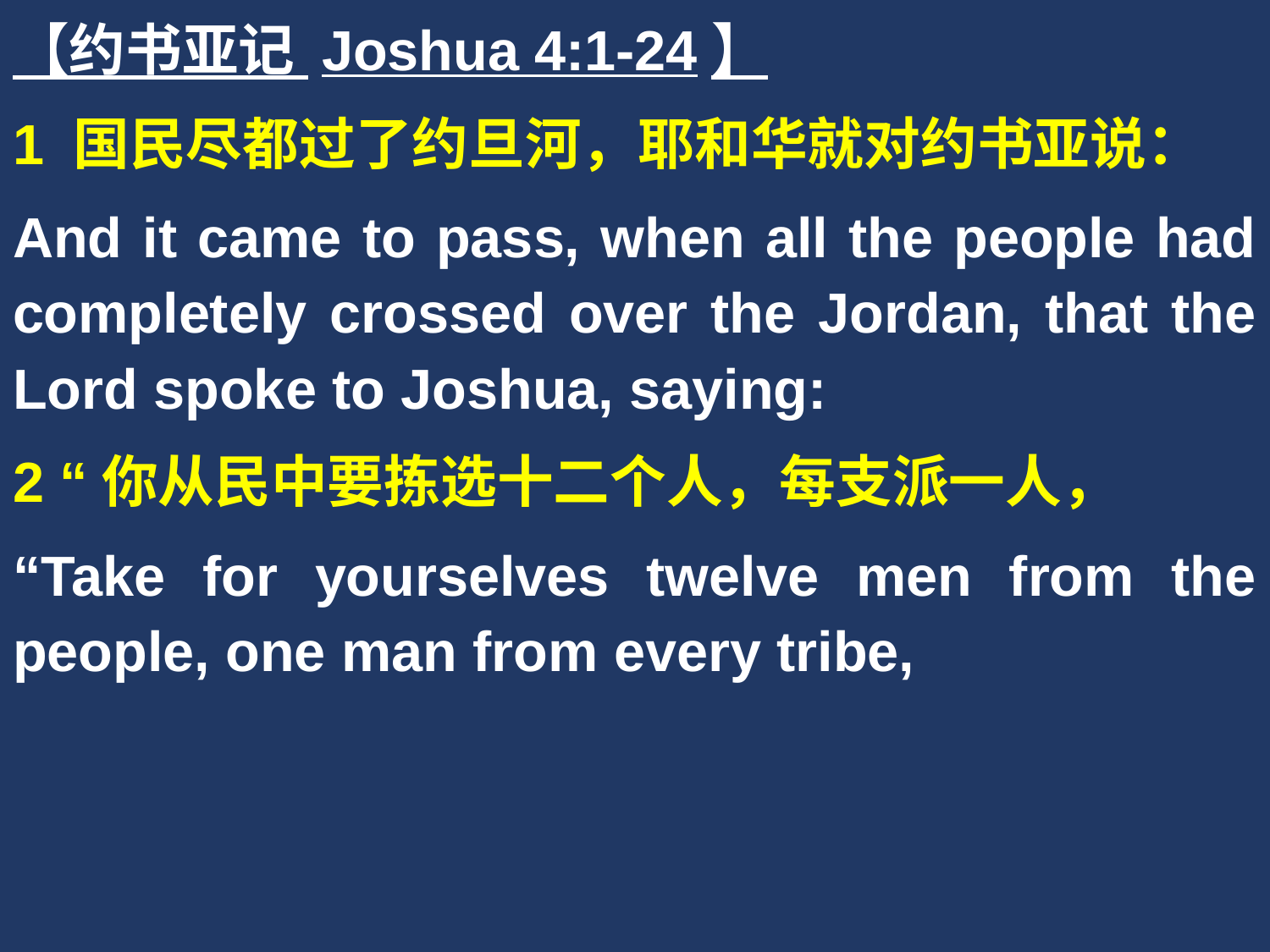

【约书亚记 Joshua 4:1-24】
1 国民尽都过了约旦河，耶和华就对约书亚说：
And it came to pass, when all the people had completely crossed over the Jordan, that the Lord spoke to Joshua, saying:
2 “你从民中要拣选十二个人，每支派一人，
“Take for yourselves twelve men from the people, one man from every tribe,